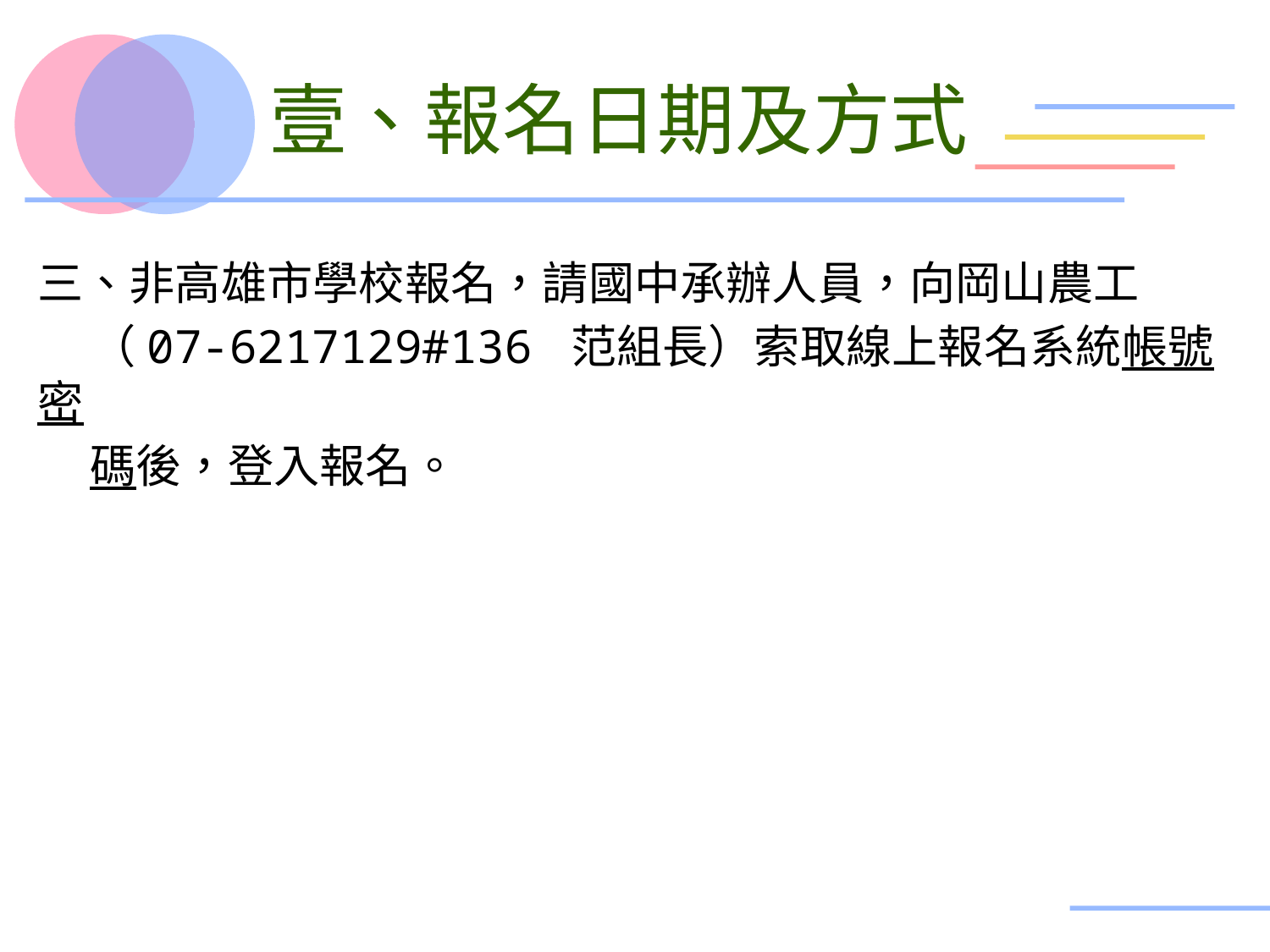

# 壹、報名日期及方式
三、非高雄市學校報名，請國中承辦人員，向岡山農工
    （07-6217129#136 范組長）索取線上報名系統帳號密
    碼後，登入報名。